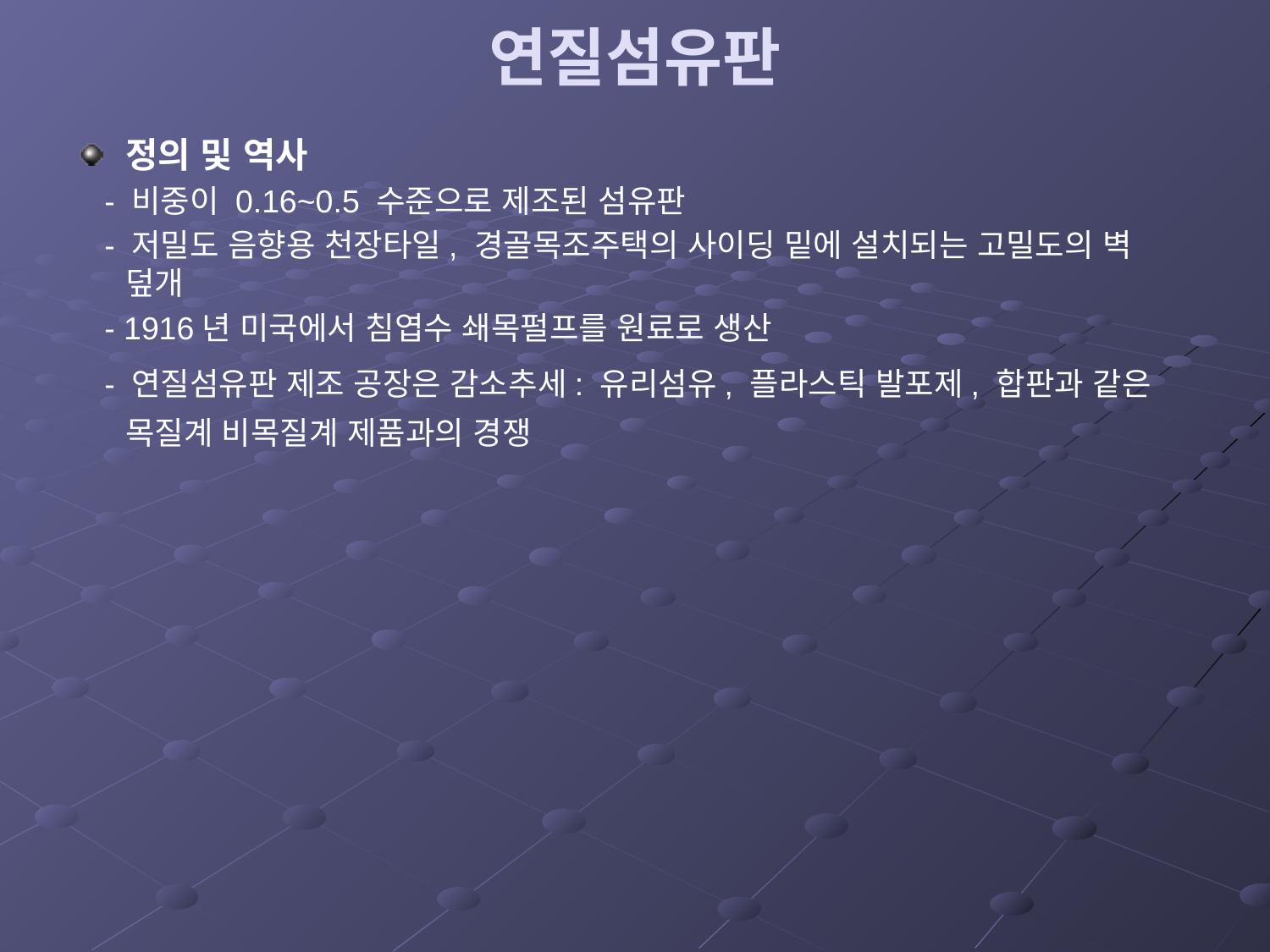

# 연질섬유판
정의 및 역사
   - 비중이 0.16~0.5 수준으로 제조된 섬유판
   - 저밀도 음향용 천장타일, 경골목조주택의 사이딩 밑에 설치되는 고밀도의 벽 덮개
   - 1916년 미국에서 침엽수 쇄목펄프를 원료로 생산
   - 연질섬유판 제조 공장은 감소추세: 유리섬유, 플라스틱 발포제, 합판과 같은 목질계 비목질계 제품과의 경쟁